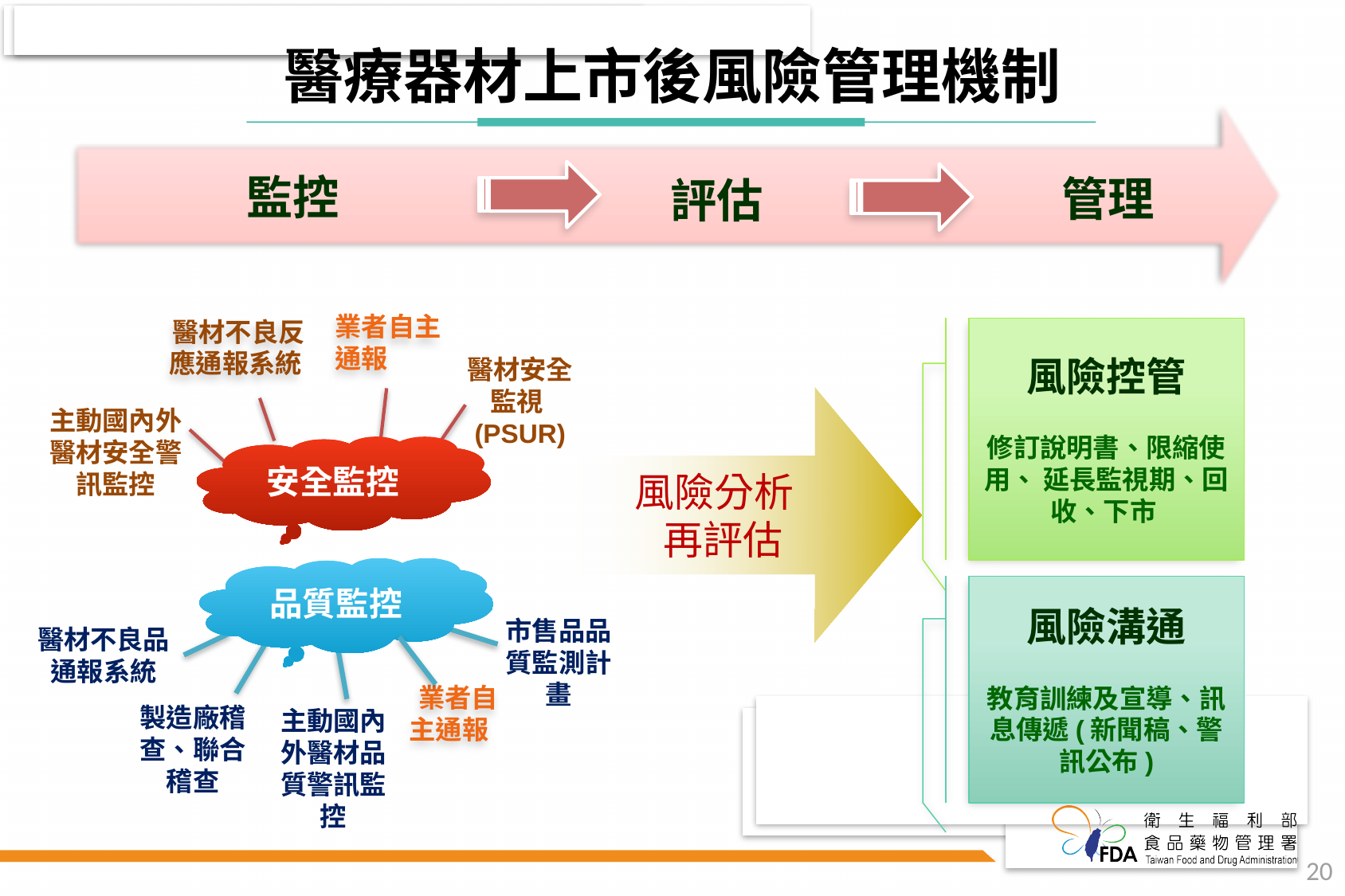

醫療器材上市後風險管理機制

監控
管理

評估
業者自主
通報
醫材不良反應通報系統
風險控管

修訂說明書、限縮使用、 延長監視期、回收、下市
醫材安全監視(PSUR)
風險分析
再評估
主動國內外醫材安全警訊監控
安全監控
品質監控
風險溝通

教育訓練及宣導、訊息傳遞(新聞稿、警訊公布)
市售品品質監測計畫
醫材不良品通報系統
業者自主通報
製造廠稽查、聯合稽查
主動國內外醫材品質警訊監控
20